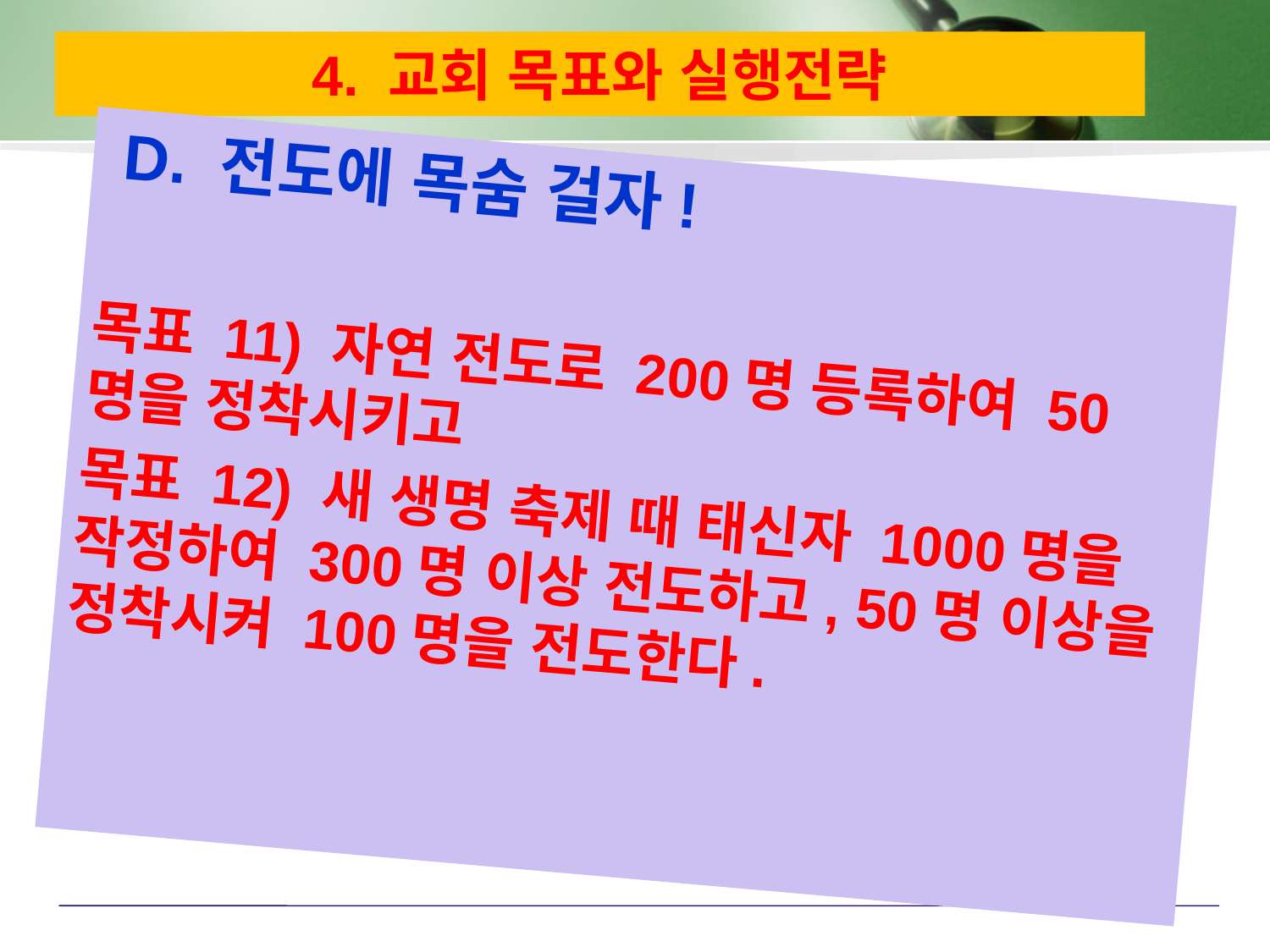

# 4. 교회 목표와 실행전략
 D. 전도에 목숨 걸자!

목표 11) 자연 전도로 200명 등록하여 50명을 정착시키고
목표 12) 새 생명 축제 때 태신자 1000명을 작정하여 300명 이상 전도하고, 50명 이상을 정착시켜 100명을 전도한다.